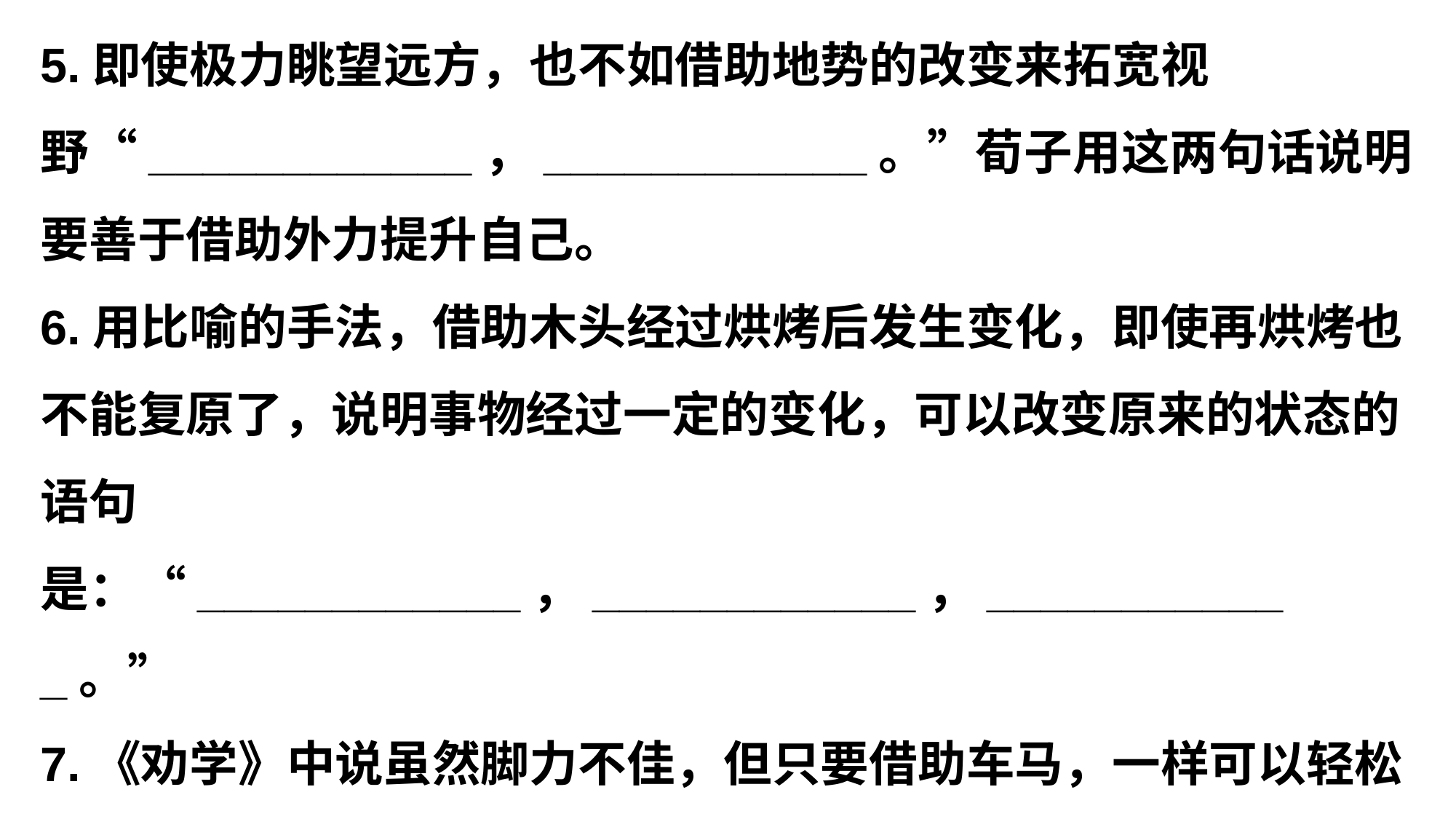

5.即使极力眺望远方，也不如借助地势的改变来拓宽视野“____________，____________。”荀子用这两句话说明要善于借助外力提升自己。
6.用比喻的手法，借助木头经过烘烤后发生变化，即使再烘烤也不能复原了，说明事物经过一定的变化，可以改变原来的状态的语句是：“____________，____________，____________。”
7.《劝学》中说虽然脚力不佳，但只要借助车马，一样可以轻松到达远方“____________，____________，____________。”